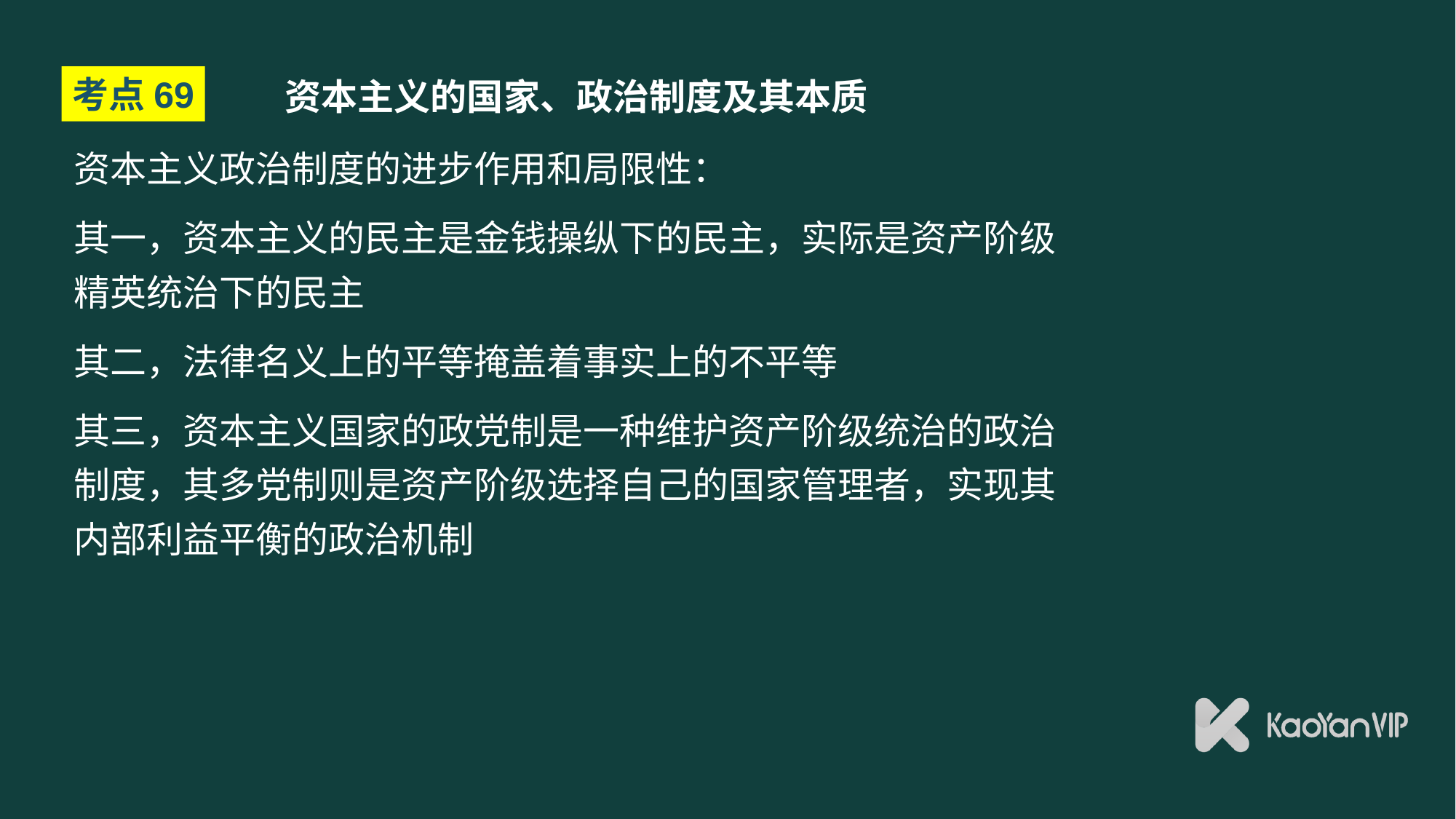

# 资本主义的国家、政治制度及其本质
考点69
资本主义政治制度的进步作用和局限性：
其一，资本主义的民主是金钱操纵下的民主，实际是资产阶级精英统治下的民主
其二，法律名义上的平等掩盖着事实上的不平等
其三，资本主义国家的政党制是一种维护资产阶级统治的政治制度，其多党制则是资产阶级选择自己的国家管理者，实现其内部利益平衡的政治机制